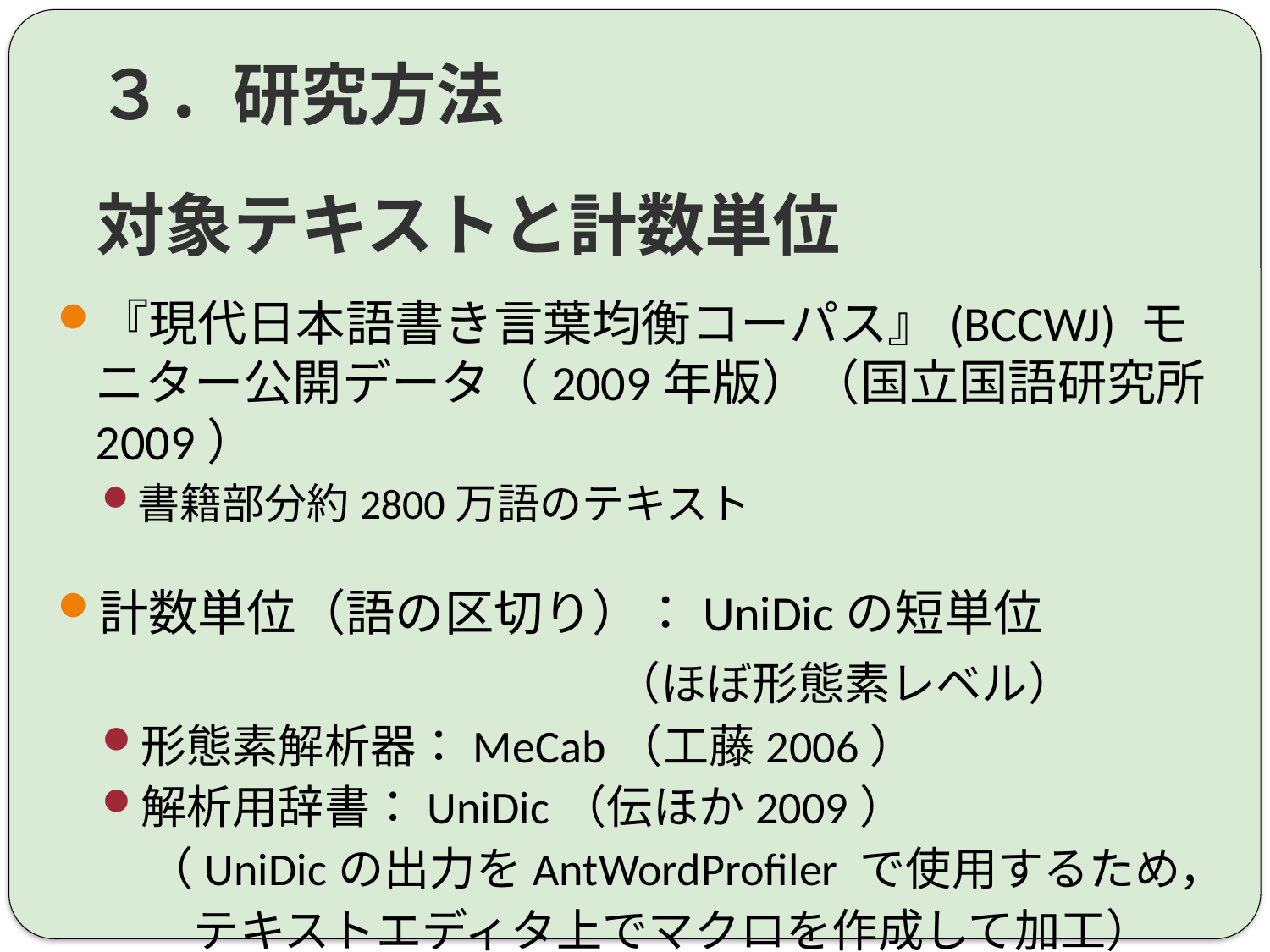

# ３．研究方法 対象テキストと計数単位
『現代日本語書き言葉均衡コーパス』(BCCWJ) モニター公開データ（2009年版）（国立国語研究所2009）
書籍部分約2800万語のテキスト

計数単位（語の区切り）：UniDicの短単位
				　（ほぼ形態素レベル）
形態素解析器：MeCab（工藤2006）
解析用辞書：UniDic（伝ほか2009）
　（UniDicの出力をAntWordProfiler で使用するため，
　　テキストエディタ上でマクロを作成して加工）